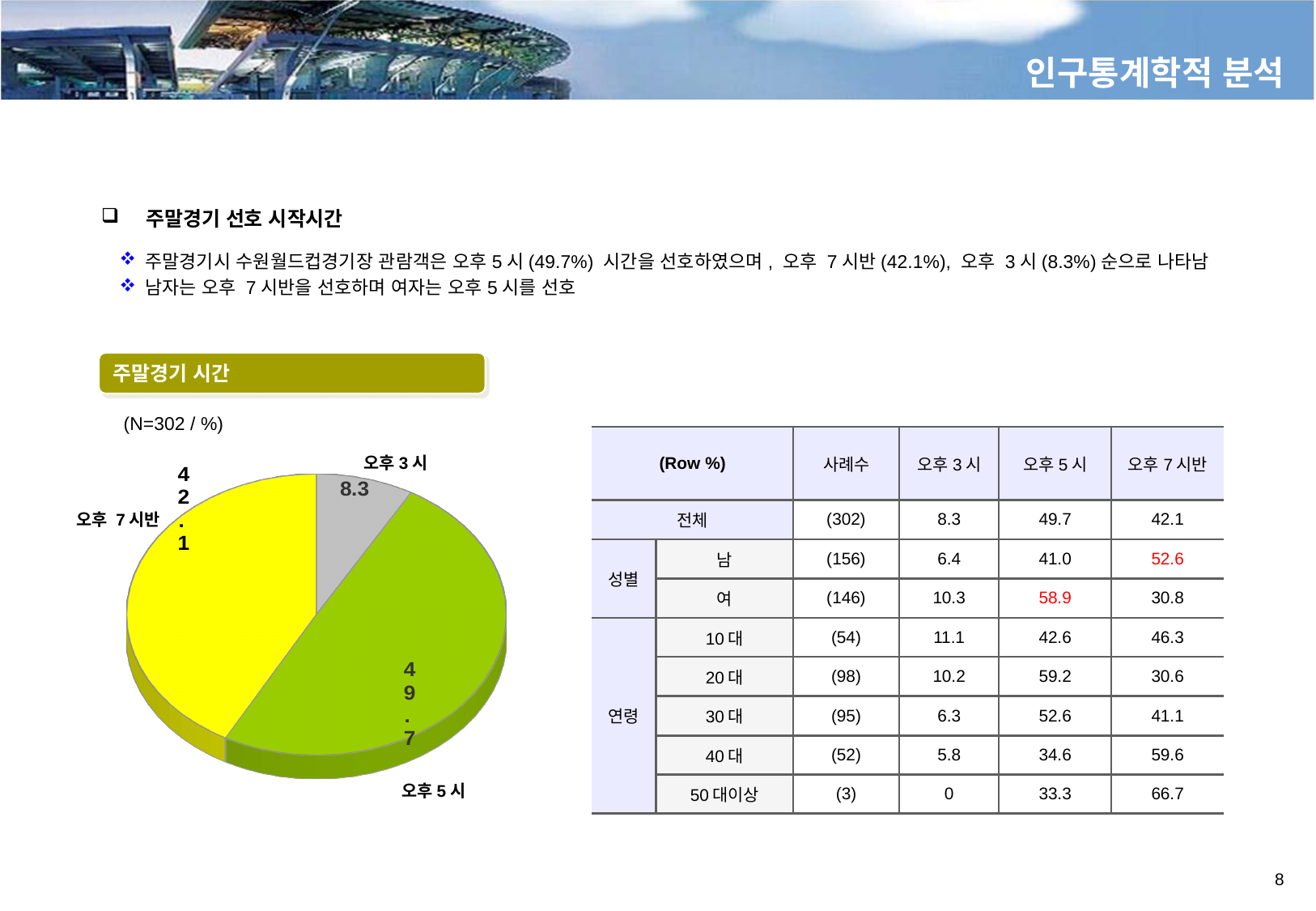

인구통계학적 분석
  주말경기 선호 시작시간
주말경기시 수원월드컵경기장 관람객은 오후5시(49.7%) 시간을 선호하였으며, 오후 7시반(42.1%), 오후 3시(8.3%)순으로 나타남
남자는 오후 7시반을 선호하며 여자는 오후5시를 선호
주말경기 시간
(N=302 / %)
| (Row %) |  | 사례수 | 오후3시 | 오후5시 | 오후7시반 |
| --- | --- | --- | --- | --- | --- |
| 전체 |  | (302) | 8.3 | 49.7 | 42.1 |
| 성별 | 남 | (156) | 6.4 | 41.0 | 52.6 |
|  | 여 | (146) | 10.3 | 58.9 | 30.8 |
| 연령 | 10대 | (54) | 11.1 | 42.6 | 46.3 |
|  | 20대 | (98) | 10.2 | 59.2 | 30.6 |
|  | 30대 | (95) | 6.3 | 52.6 | 41.1 |
|  | 40대 | (52) | 5.8 | 34.6 | 59.6 |
|  | 50대이상 | (3) | 0 | 33.3 | 66.7 |
오후3시

[unsupported chart]

오후 7시반
오후5시
8